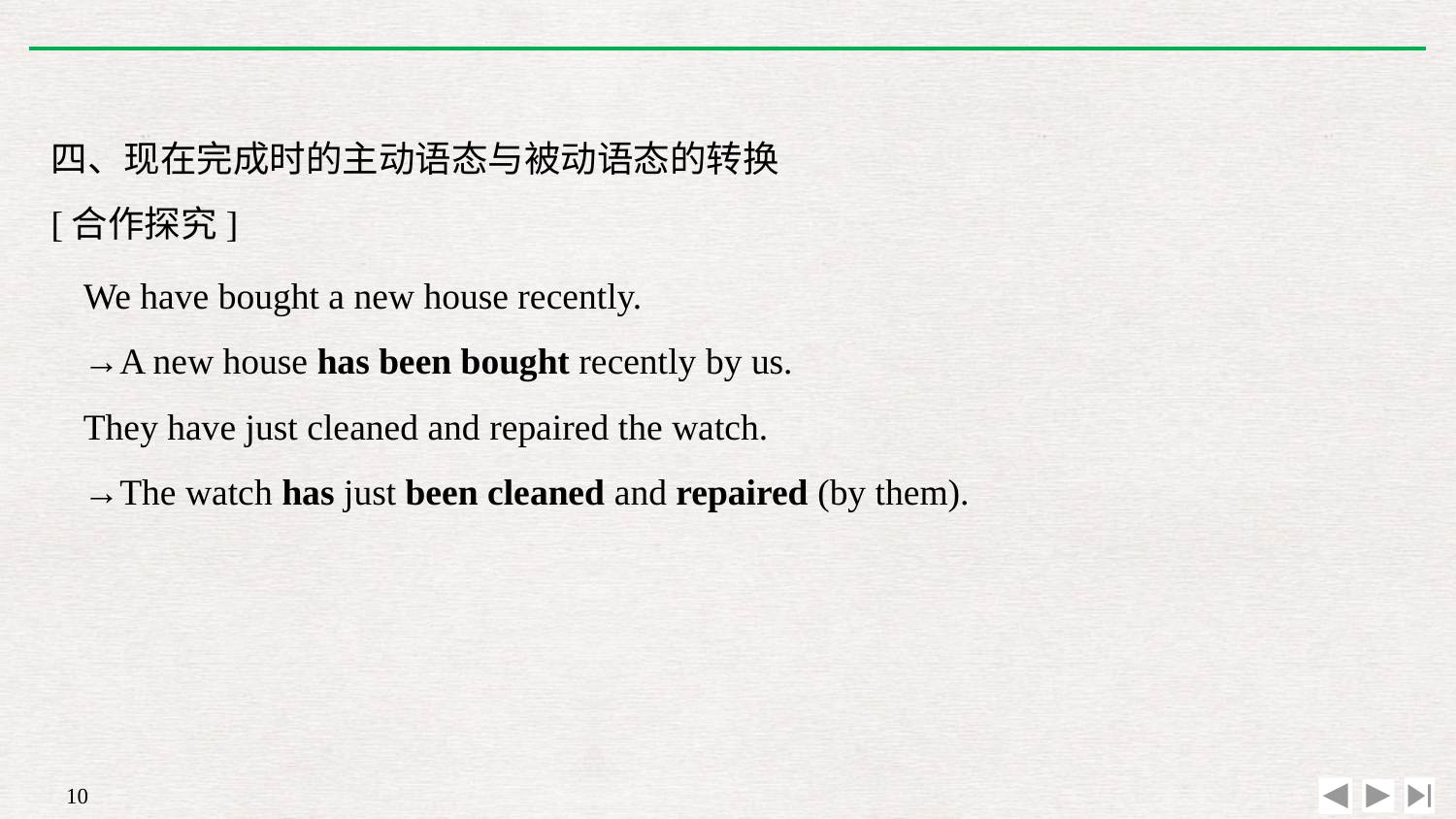

四、现在完成时的主动语态与被动语态的转换
[合作探究]
We have bought a new house recently.
→A new house has been bought recently by us.
They have just cleaned and repaired the watch.
→The watch has just been cleaned and repaired (by them).